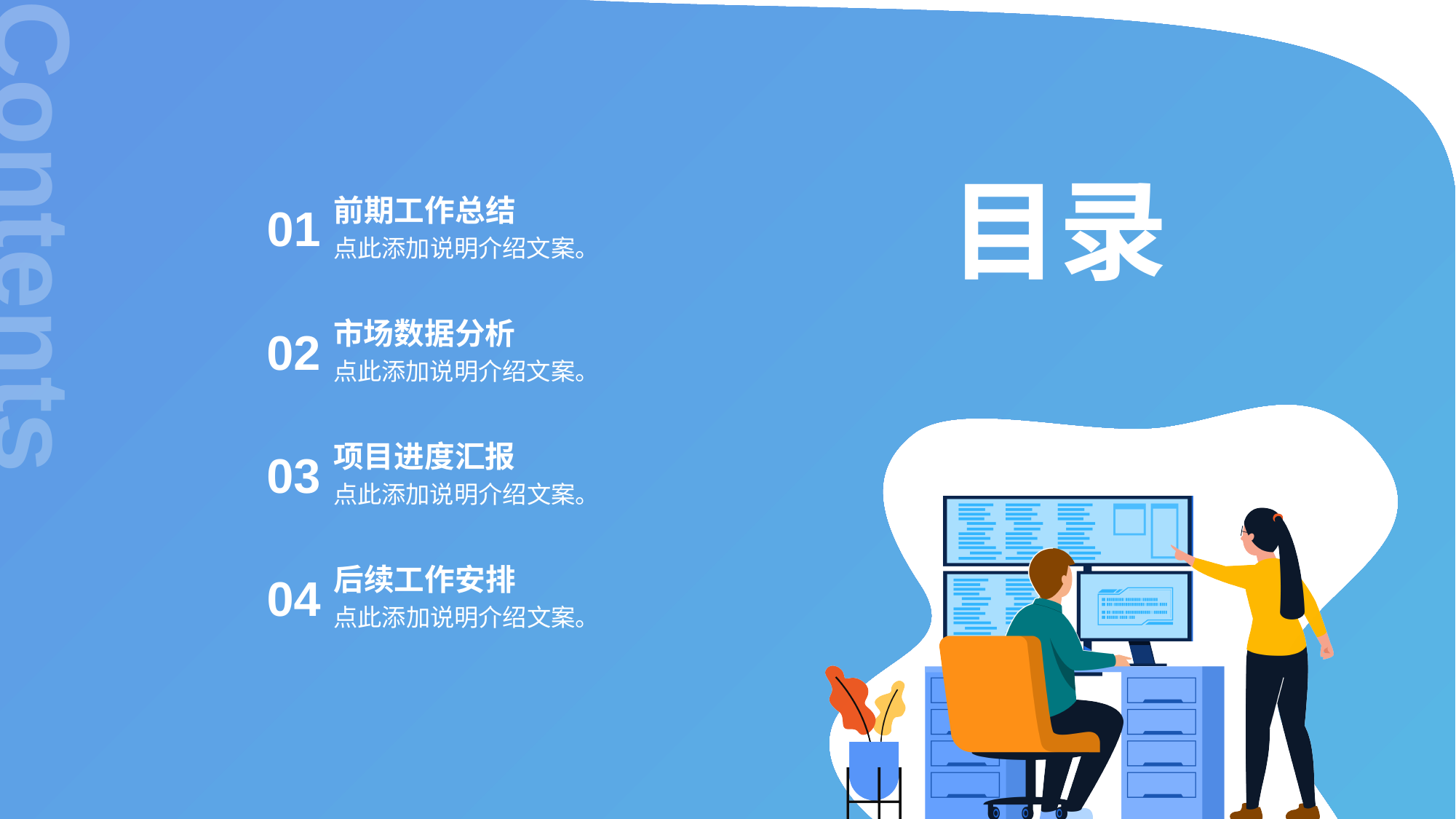

目录
前期工作总结
01
点此添加说明介绍文案。
市场数据分析
02
Contents
点此添加说明介绍文案。
项目进度汇报
03
点此添加说明介绍文案。
后续工作安排
04
点此添加说明介绍文案。